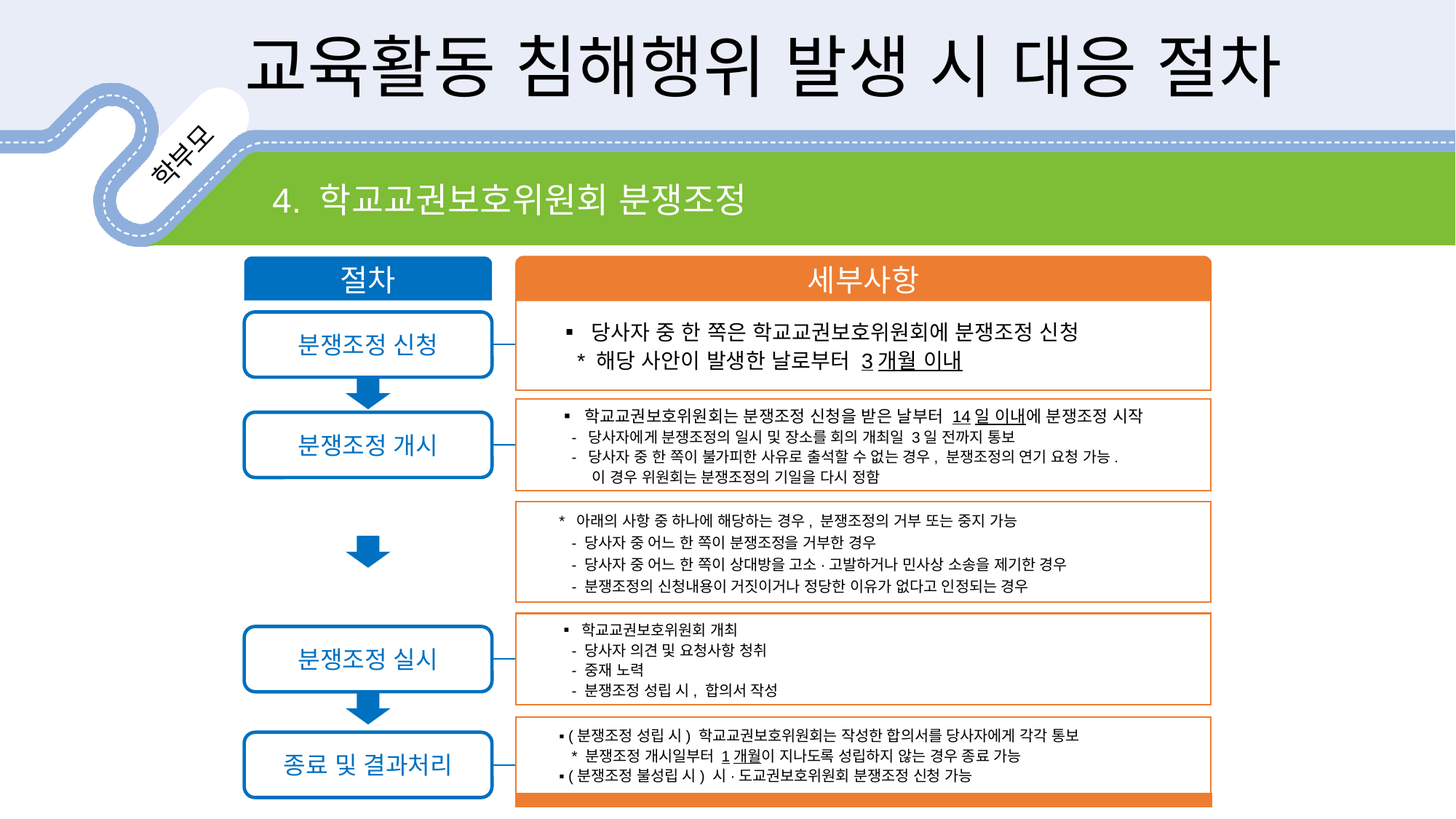

교육활동 침해행위 발생 시 대응 절차
4. 학교교권보호위원회 분쟁조정
절차
세부사항
▪ 당사자 중 한 쪽은 학교교권보호위원회에 분쟁조정 신청
   * 해당 사안이 발생한 날로부터 3개월 이내
분쟁조정 신청

▪ 학교교권보호위원회는 분쟁조정 신청을 받은 날부터 14일 이내에 분쟁조정 시작
   -  당사자에게 분쟁조정의 일시 및 장소를 회의 개최일 3일 전까지 통보
   -  당사자 중 한 쪽이 불가피한 사유로 출석할 수 없는 경우, 분쟁조정의 연기 요청 가능.
       이 경우 위원회는 분쟁조정의 기일을 다시 정함
분쟁조정 개시
*  아래의 사항 중 하나에 해당하는 경우, 분쟁조정의 거부 또는 중지 가능
   - 당사자 중 어느 한 쪽이 분쟁조정을 거부한 경우
   - 당사자 중 어느 한 쪽이 상대방을 고소·고발하거나 민사상 소송을 제기한 경우
   - 분쟁조정의 신청내용이 거짓이거나 정당한 이유가 없다고 인정되는 경우

▪ 학교교권보호위원회 개최
   - 당사자 의견 및 요청사항 청취
   - 중재 노력
   - 분쟁조정 성립 시, 합의서 작성
분쟁조정 실시

▪ (분쟁조정 성립 시) 학교교권보호위원회는 작성한 합의서를 당사자에게 각각 통보
   * 분쟁조정 개시일부터 1개월이 지나도록 성립하지 않는 경우 종료 가능
▪ (분쟁조정 불성립 시) 시·도교권보호위원회 분쟁조정 신청 가능
종료 및 결과처리